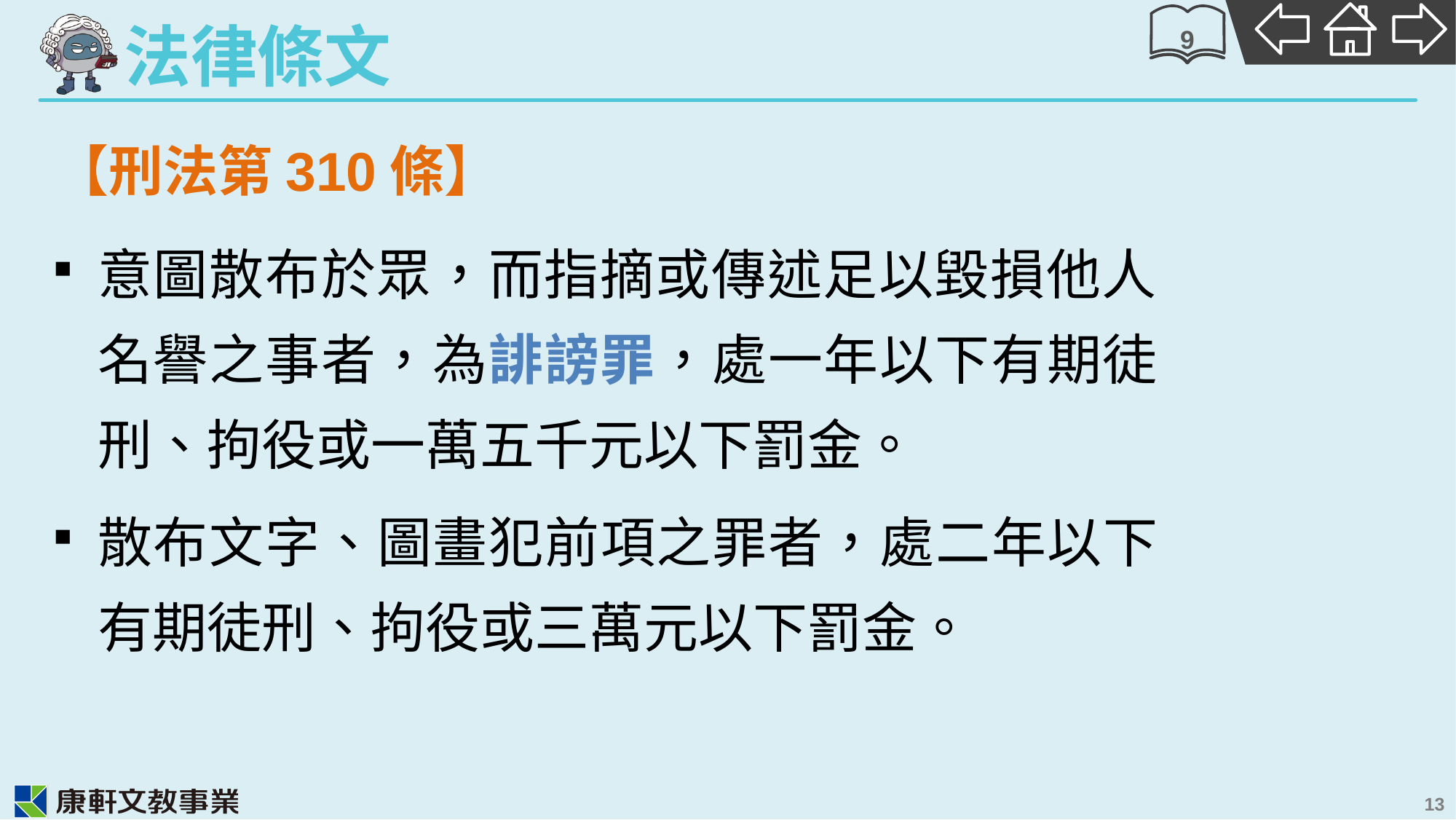

9
【刑法第310條】
意圖散布於眾，而指摘或傳述足以毀損他人名譽之事者，為誹謗罪，處一年以下有期徒刑、拘役或一萬五千元以下罰金。
散布文字、圖畫犯前項之罪者，處二年以下有期徒刑、拘役或三萬元以下罰金。
13